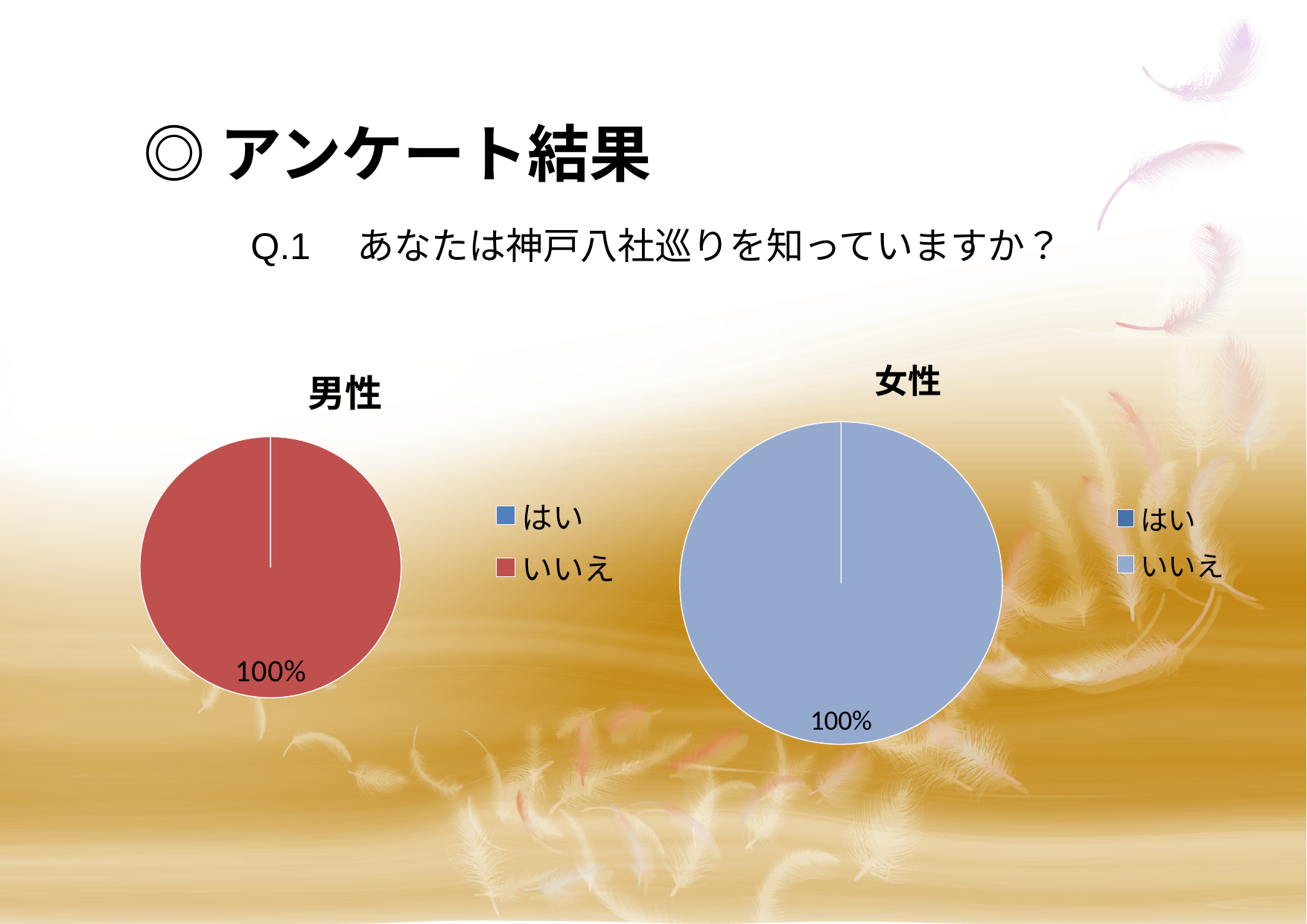

# ◎アンケート結果

　Q.1　あなたは神戸八社巡りを知っていますか？

### Chart:

| Category | 女性 |
|---|---|
| はい | 0.0 |
| いいえ | 8.0 |

### Chart:

| Category | 男性 |
|---|---|
| はい | 0.0 |
| いいえ | 40.0 |